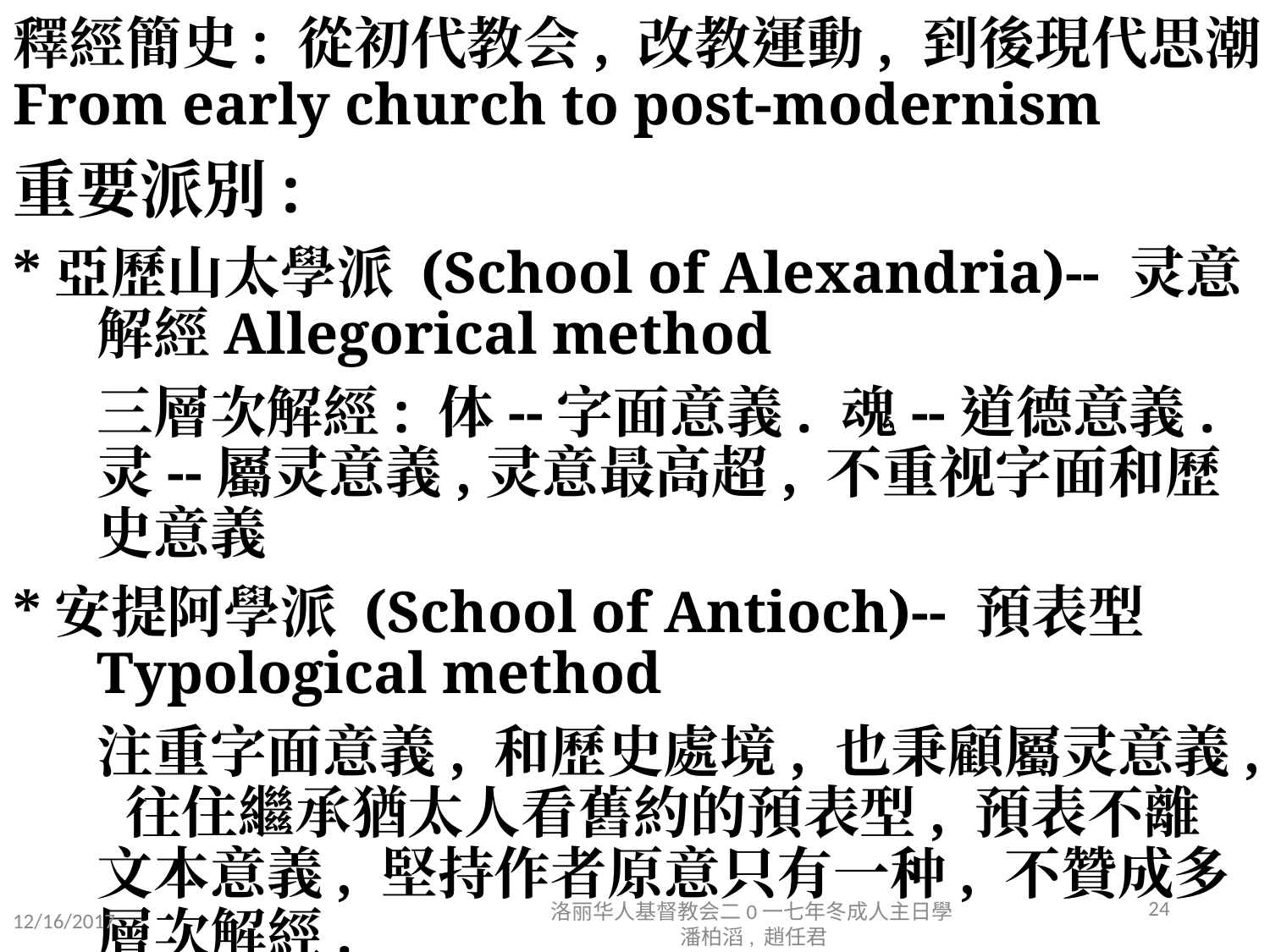

# 釋經簡史: 從初代教会, 改教運動, 到後現代思潮 From early church to post-modernism
重要派別:
*亞歷山太學派 (School of Alexandria)-- 灵意解經Allegorical method
     三層次解經: 体--字面意義. 魂--道德意義.灵--屬灵意義,灵意最高超, 不重视字面和歷史意義
*安提阿學派 (School of Antioch)-- 預表型Typological method
     注重字面意義, 和歷史處境, 也秉顧屬灵意義, 往住繼承猶太人看舊約的預表型, 預表不離文本意義, 堅持作者原意只有一种, 不贊成多層次解經.

24
12/16/2017
洛丽华人基督教会二0一七年冬成人主日學   潘柏滔, 趙任君